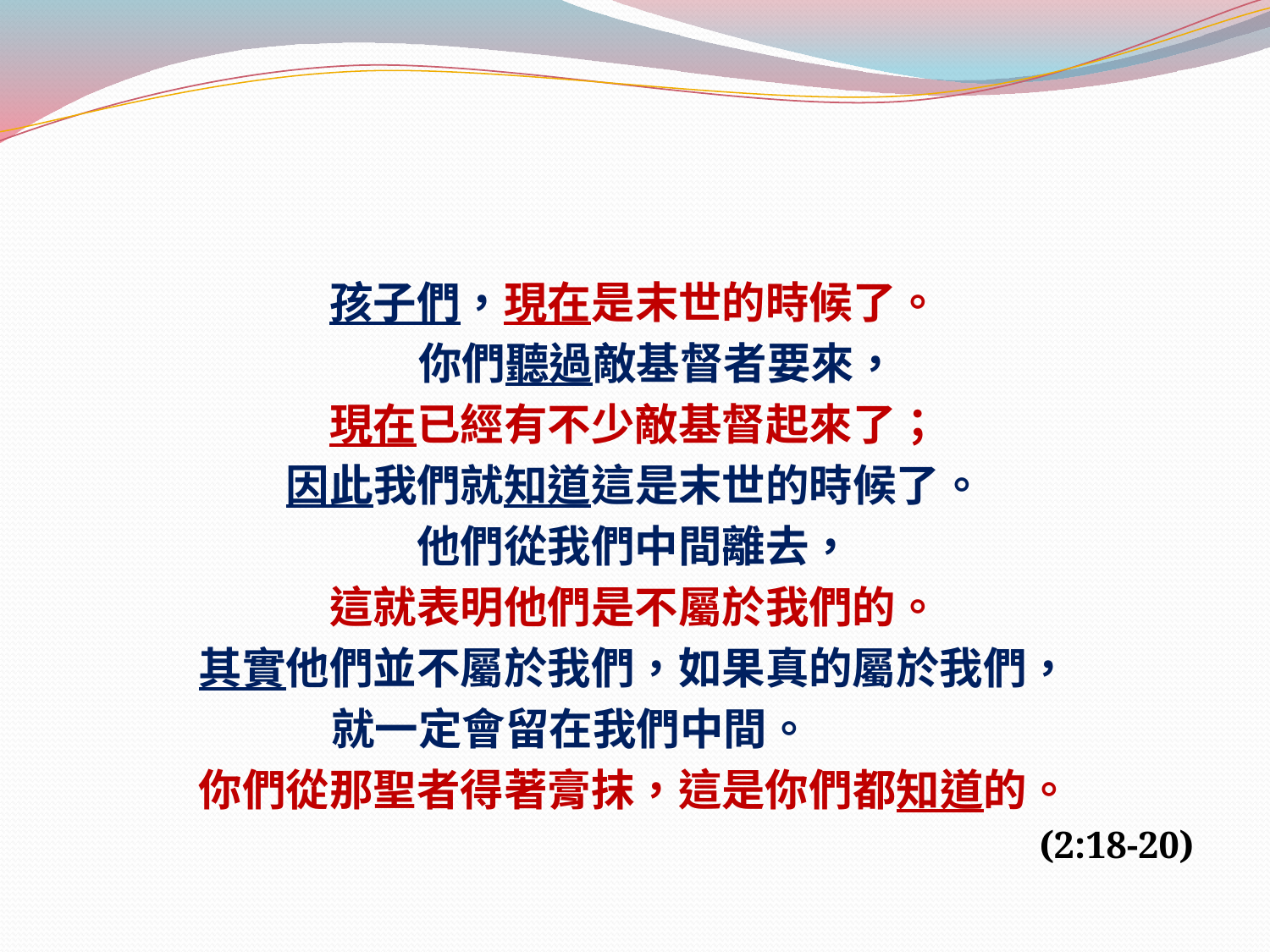

#
孩子們，現在是末世的時候了。
    你們聽過敵基督者要來，
現在已經有不少敵基督起來了；
因此我們就知道這是末世的時候了。
他們從我們中間離去，
這就表明他們是不屬於我們的。
其實他們並不屬於我們，如果真的屬於我們，
                         就一定會留在我們中間。
你們從那聖者得著膏抹，這是你們都知道的。
(2:18-20)